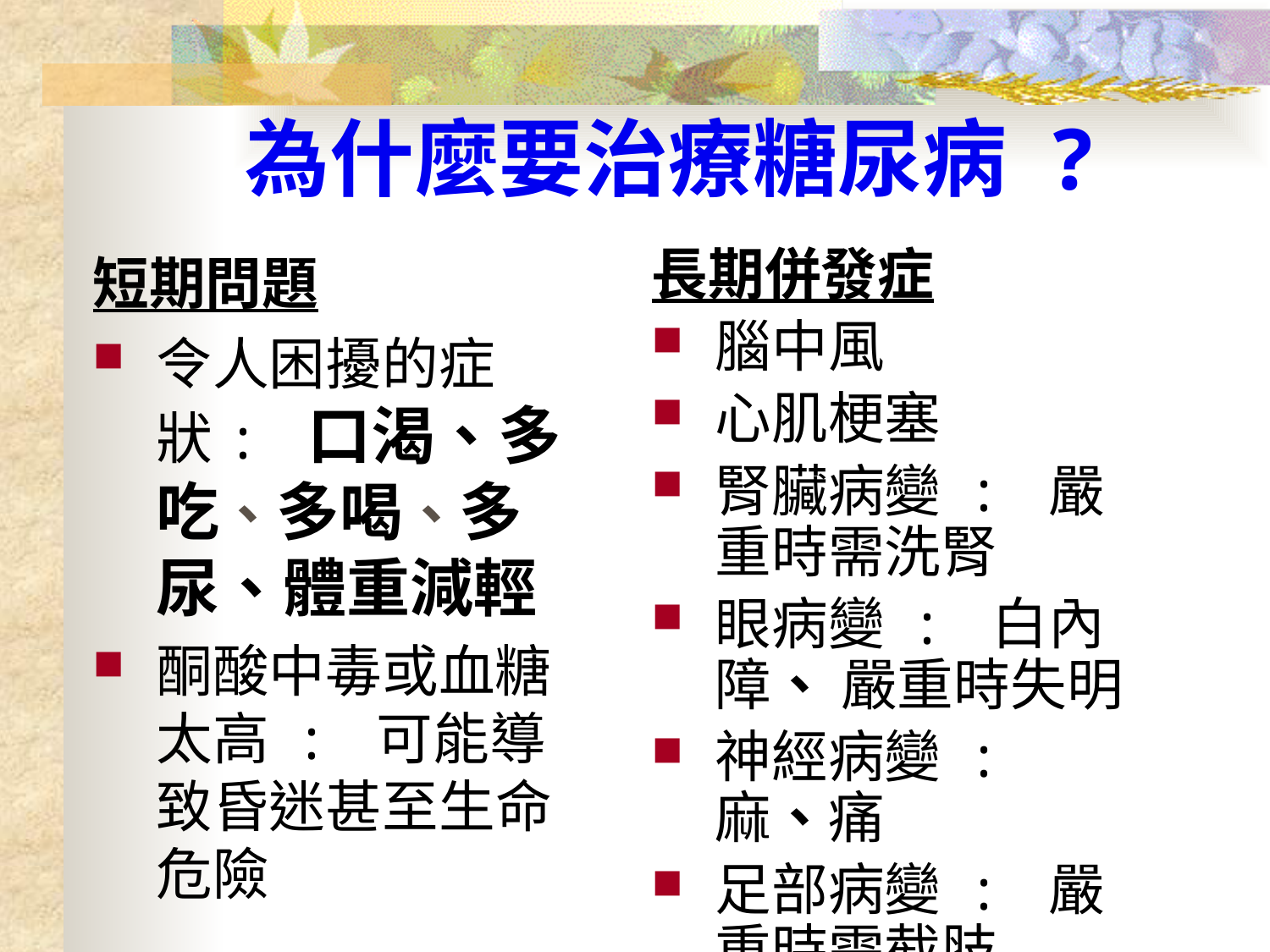

# 為什麼要治療糖尿病 ?
長期併發症
腦中風
心肌梗塞
腎臟病變 : 嚴重時需洗腎
眼病變 : 白內障、 嚴重時失明
神經病變 : 麻、痛
足部病變 : 嚴重時需截肢

短期問題
令人困擾的症狀: 口渴、多吃、多喝、多尿、體重減輕
酮酸中毒或血糖太高 : 可能導致昏迷甚至生命危險